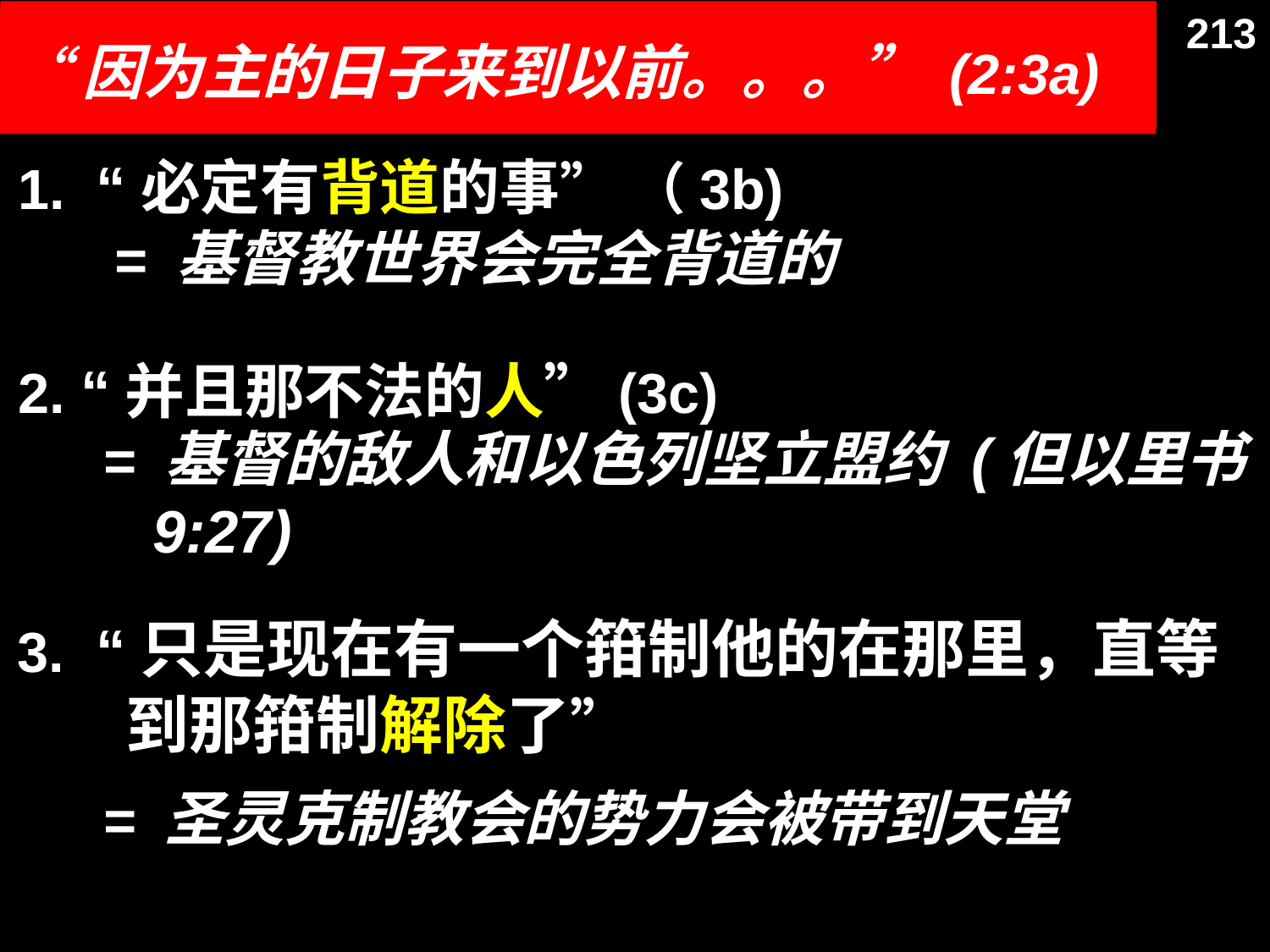

213
# "That day will not come until…" (2:3a)
“因为主的日子来到以前。。。” (2:3a)
1.  "the rebellion (apostasy) occurs" (3b)
1.  “必定有背道的事” （3b)
= Christendom is completely apostate
= 基督教世界会完全背道的
2.  "the man of lawlessness is revealed" (3c)
2. “并且那不法的人”(3c)
= Antichrist signs covenant with Israel (Dan. 9:27)
= 基督的敌人和以色列坚立盟约 (但以里书 9:27)
3.  “只是现在有一个箝制他的在那里，直等到那箝制解除了”
3.  "the one who now holds [lawlessness] back will be taken out of the way" (7b)
= 圣灵克制教会的势力会被带到天堂
= restraining influence of the Holy Spirit in the Church is taken to heaven